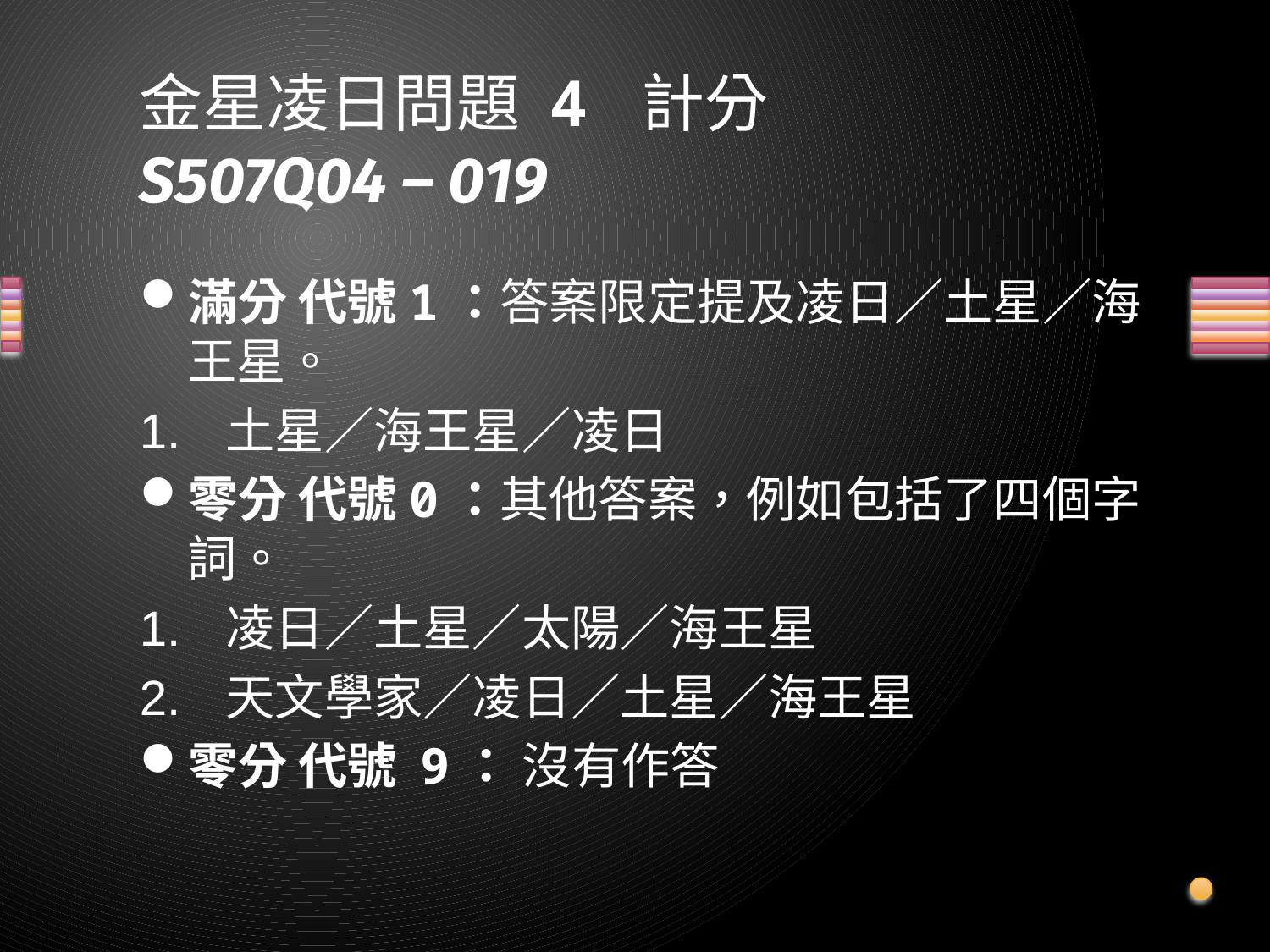

# 金星凌日問題 4 計分 S507Q04 – 019
滿分 代號1：答案限定提及凌日／土星／海王星。
 土星／海王星／凌日
零分 代號0：其他答案，例如包括了四個字詞。
 凌日／土星／太陽／海王星
 天文學家／凌日／土星／海王星
零分 代號 9： 沒有作答